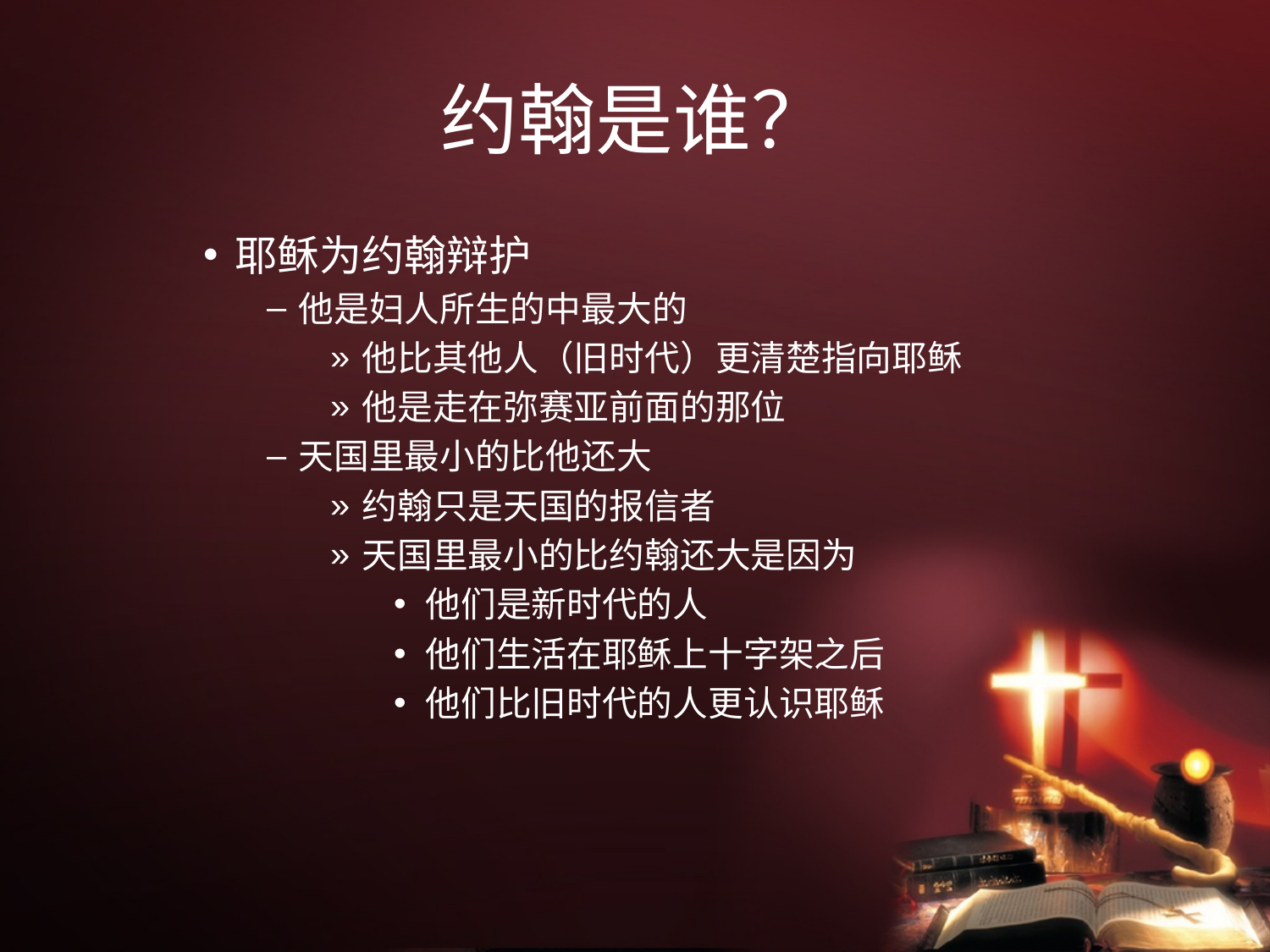

# 约翰是谁？
耶稣为约翰辩护
他是妇人所生的中最大的
他比其他人（旧时代）更清楚指向耶稣
他是走在弥赛亚前面的那位
天国里最小的比他还大
约翰只是天国的报信者
天国里最小的比约翰还大是因为
他们是新时代的人
他们生活在耶稣上十字架之后
他们比旧时代的人更认识耶稣